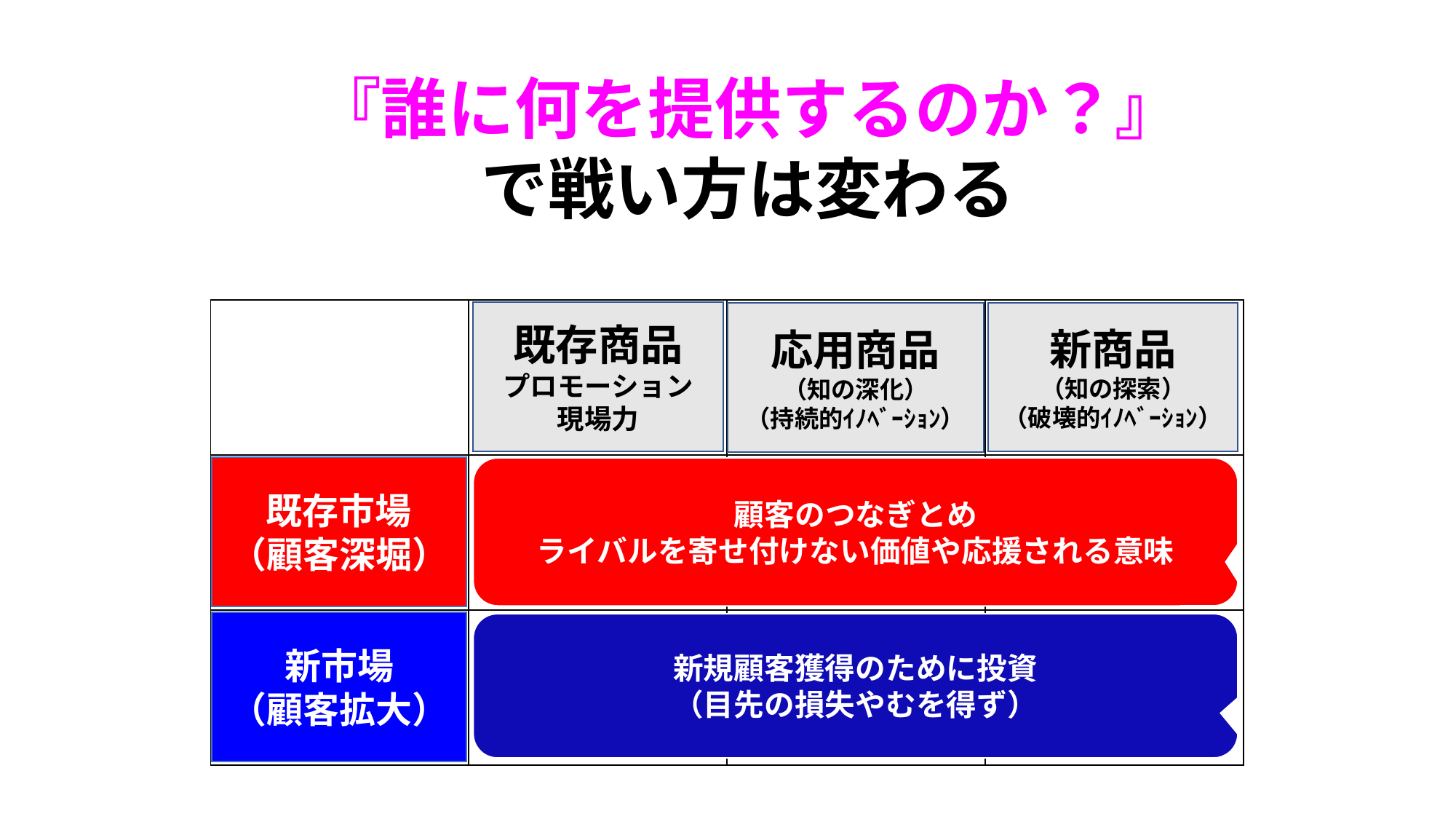

『誰に何を提供するのか？』
で戦い方は変わる
|  |  |  |  |
| --- | --- | --- | --- |
|  | ① | ② | ③ |
|  | ④ | ⑤ | ⑥ |
既存商品
プロモーション
現場力
応用商品
（知の深化）
（持続的ｲﾉﾍﾞｰｼｮﾝ）
新商品
（知の探索）
（破壊的ｲﾉﾍﾞｰｼｮﾝ）
既存市場
（顧客深堀）
顧客のつなぎとめ
ライバルを寄せ付けない価値や応援される意味
新市場
（顧客拡大）
新規顧客獲得のために投資
（目先の損失やむを得ず）